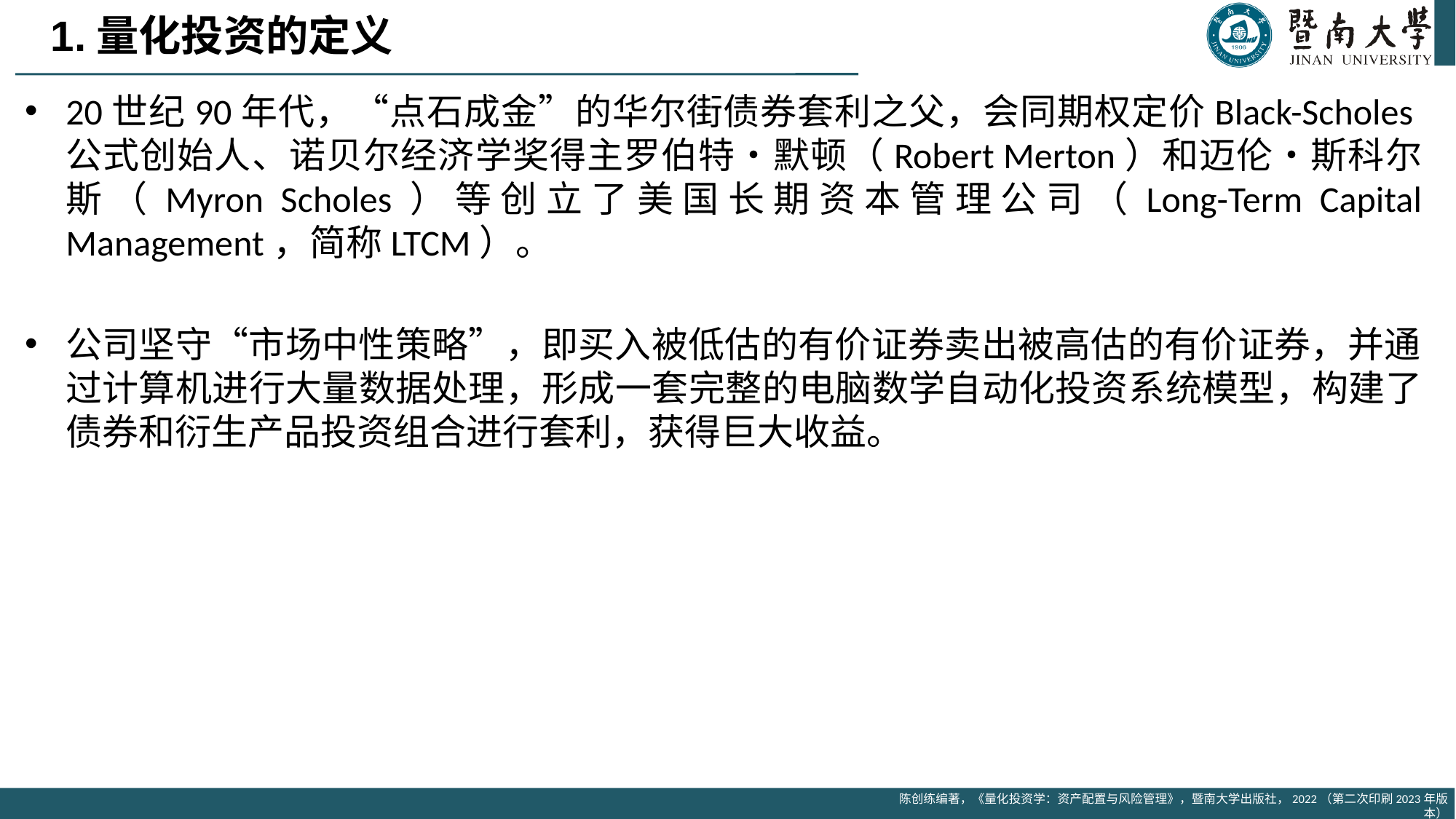

# 1.量化投资的定义
20世纪90年代，“点石成金”的华尔街债券套利之父，会同期权定价Black-Scholes公式创始人、诺贝尔经济学奖得主罗伯特•默顿（Robert Merton）和迈伦•斯科尔斯（Myron Scholes）等创立了美国长期资本管理公司（Long-Term Capital Management，简称LTCM）。

公司坚守“市场中性策略”，即买入被低估的有价证券卖出被高估的有价证券，并通过计算机进行大量数据处理，形成一套完整的电脑数学自动化投资系统模型，构建了债券和衍生产品投资组合进行套利，获得巨大收益。